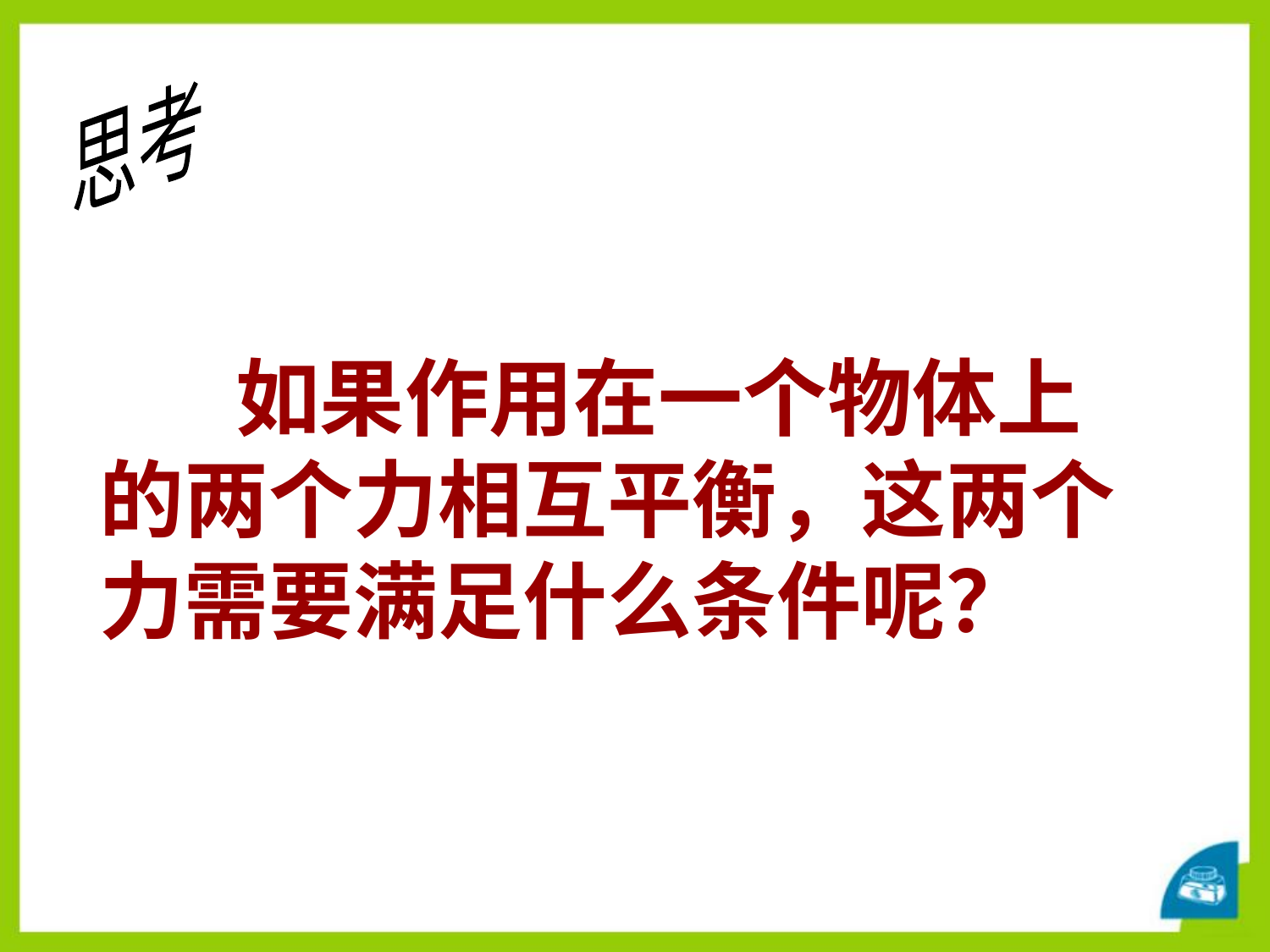

思考
      如果作用在一个物体上的两个力相互平衡，这两个力需要满足什么条件呢？